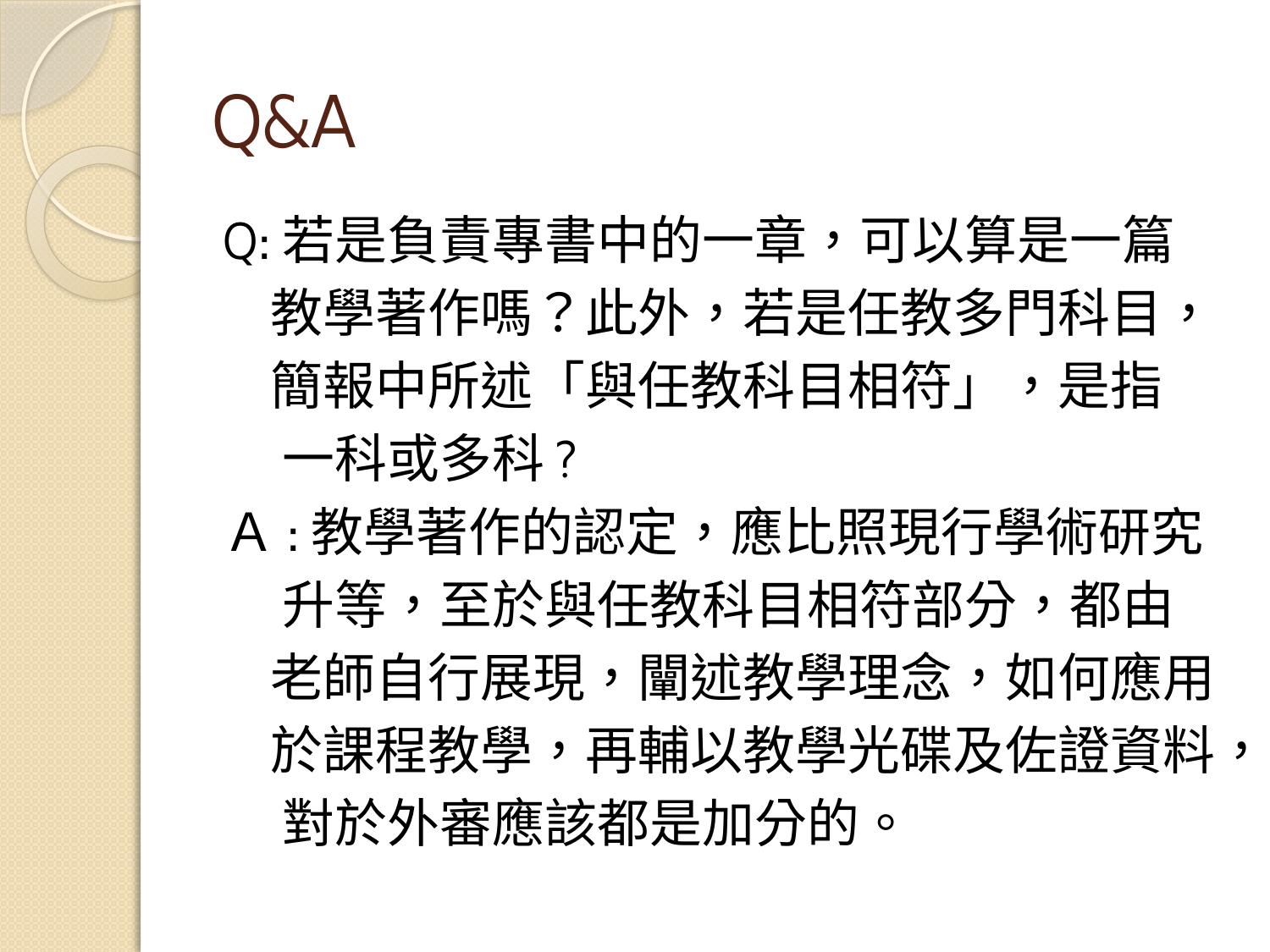

# Q&A
Q:若是負責專書中的一章，可以算是一篇
   教學著作嗎？此外，若是任教多門科目，
   簡報中所述「與任教科目相符」，是指
    一科或多科?
Ａ:教學著作的認定，應比照現行學術研究
    升等，至於與任教科目相符部分，都由
   老師自行展現，闡述教學理念，如何應用
   於課程教學，再輔以教學光碟及佐證資料，
    對於外審應該都是加分的。